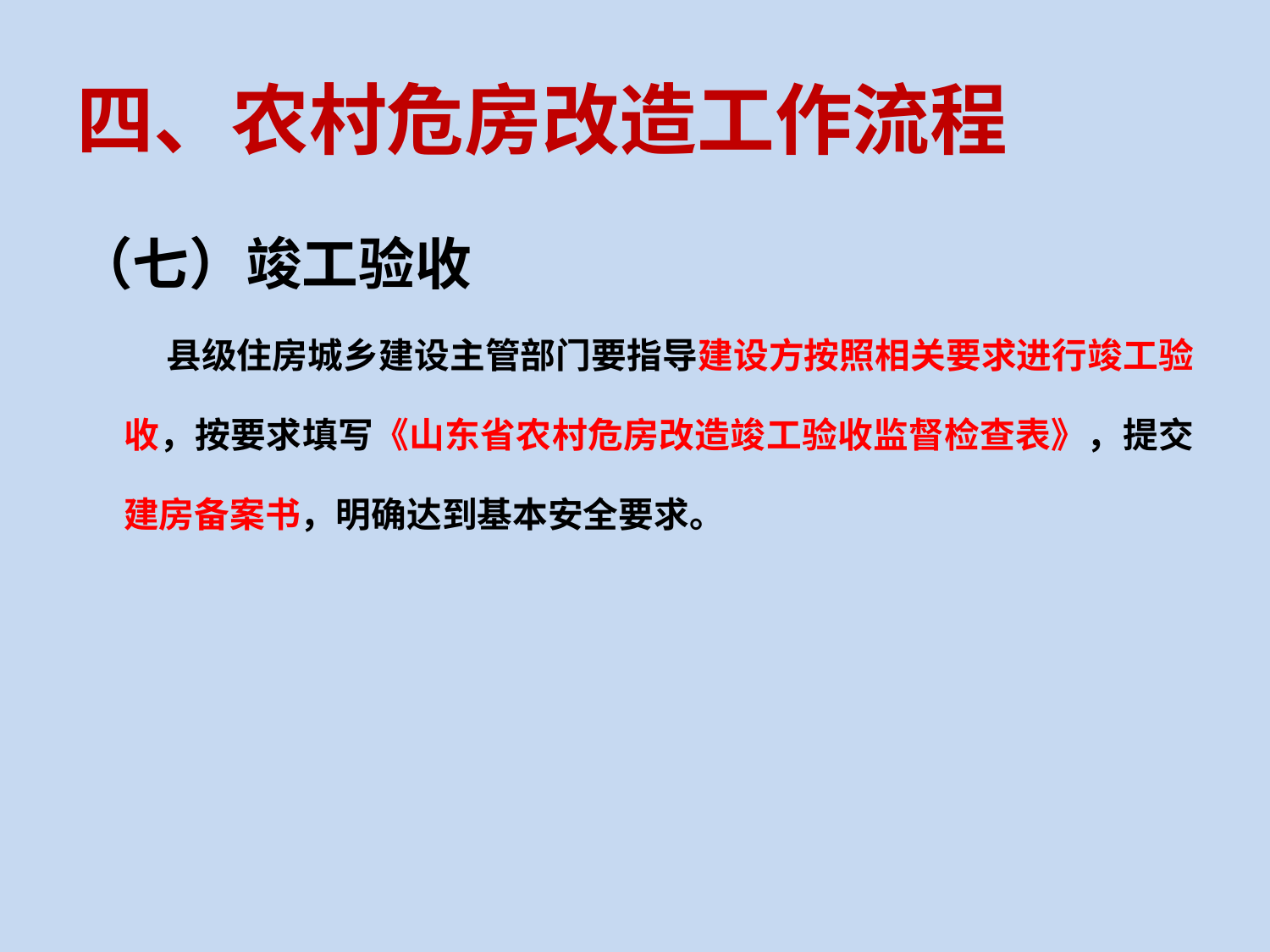

# 四、农村危房改造工作流程
（七）竣工验收
          县级住房城乡建设主管部门要指导建设方按照相关要求进行竣工验收，按要求填写《山东省农村危房改造竣工验收监督检查表》，提交建房备案书，明确达到基本安全要求。